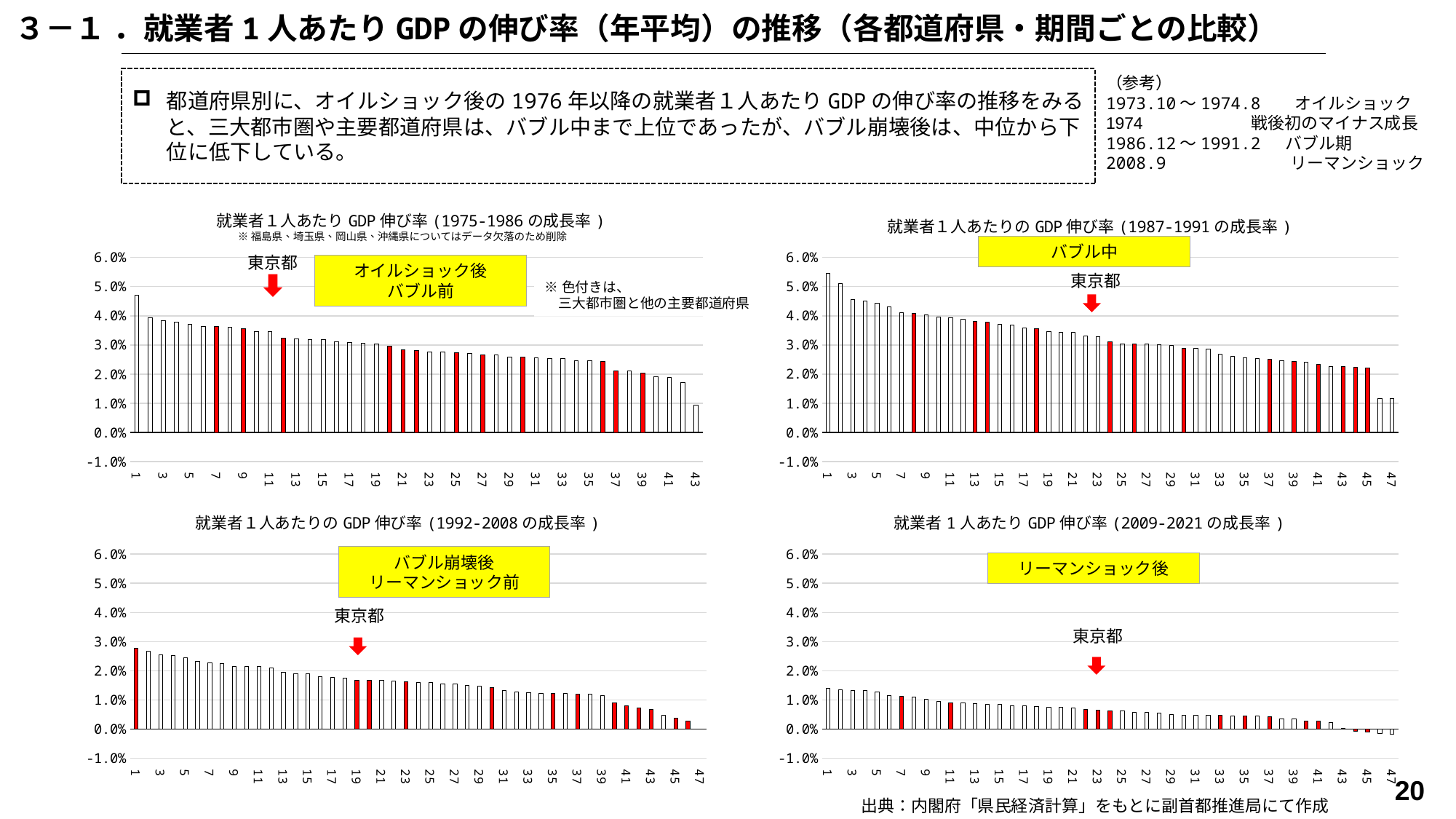

３－１ ．就業者1人あたりGDPの伸び率（年平均）の推移（各都道府県・期間ごとの比較）
（参考）
1973.10～1974.8   オイルショック
　　　　　　  戦後初のマイナス成長
1986.12～1991.2　 バブル期
2008.9            リーマンショック
都道府県別に、オイルショック後の1976年以降の就業者１人あたりGDPの伸び率の推移をみると、三大都市圏や主要都道府県は、バブル中まで上位であったが、バブル崩壊後は、中位から下位に低下している。

### Chart: 就業者１人あたりGDP伸び率(1975-1986の成長率)

| Category |  |
|---|---|

### Chart: 就業者１人あたりのGDP伸び率(1987-1991の成長率)

| Category |  |
|---|---|
※福島県、埼玉県、岡山県、沖縄県についてはデータ欠落のため削除
バブル中
東京都
オイルショック後
バブル前
東京都
※色付きは、
　三大都市圏と他の主要都道府県

### Chart: 就業者１人あたりのGDP伸び率(1992-2008の成長率)

| Category |  |
|---|---|

### Chart: 就業者1人あたりGDP伸び率(2009-2021の成長率)

| Category |  |
|---|---|
バブル崩壊後
リーマンショック前
リーマンショック後
東京都
東京都

20
出典：内閣府「県民経済計算」をもとに副首都推進局にて作成